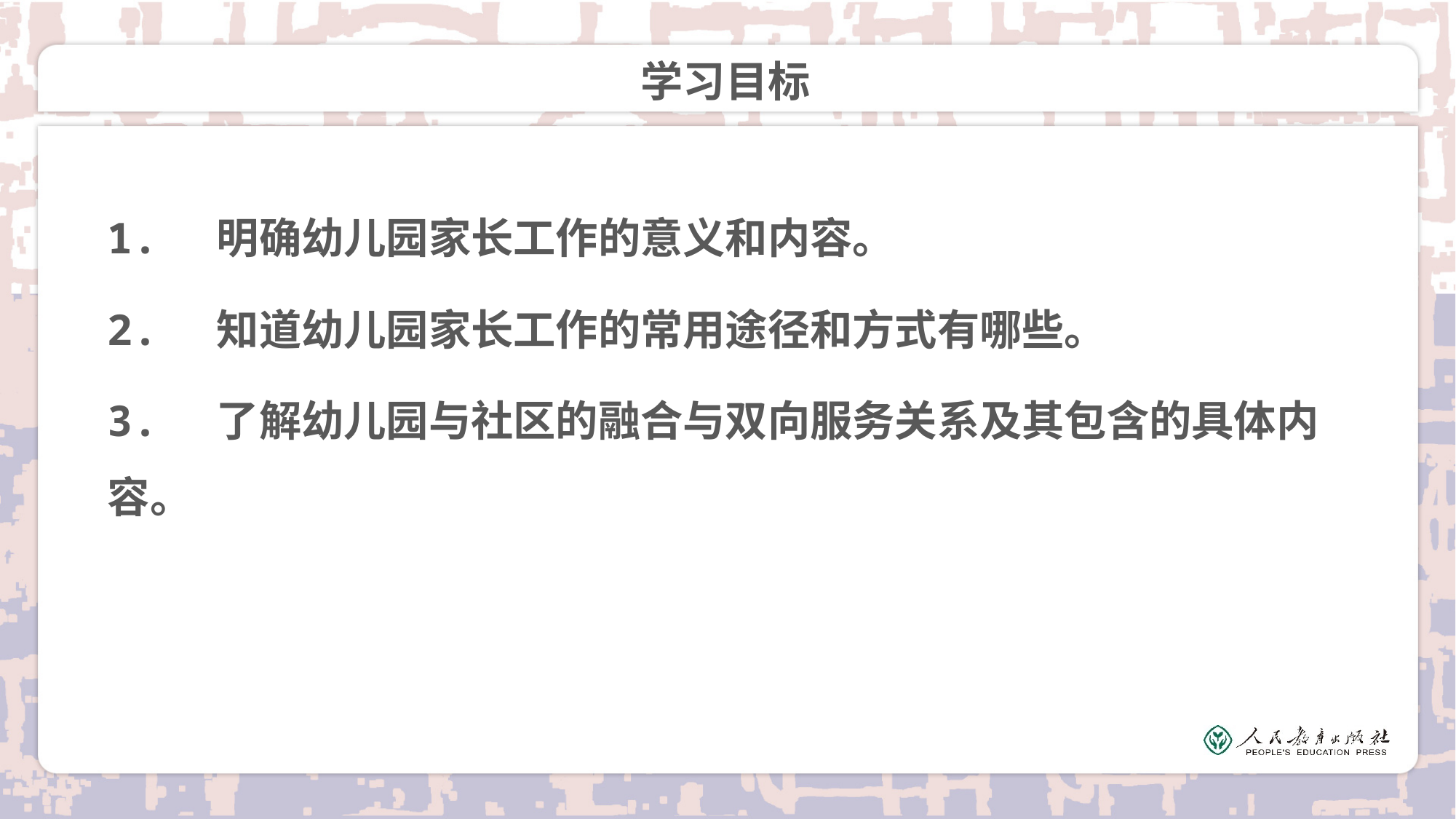

# 学习目标
1.	明确幼儿园家长工作的意义和内容。
2.	知道幼儿园家长工作的常用途径和方式有哪些。
3.	了解幼儿园与社区的融合与双向服务关系及其包含的具体内容。